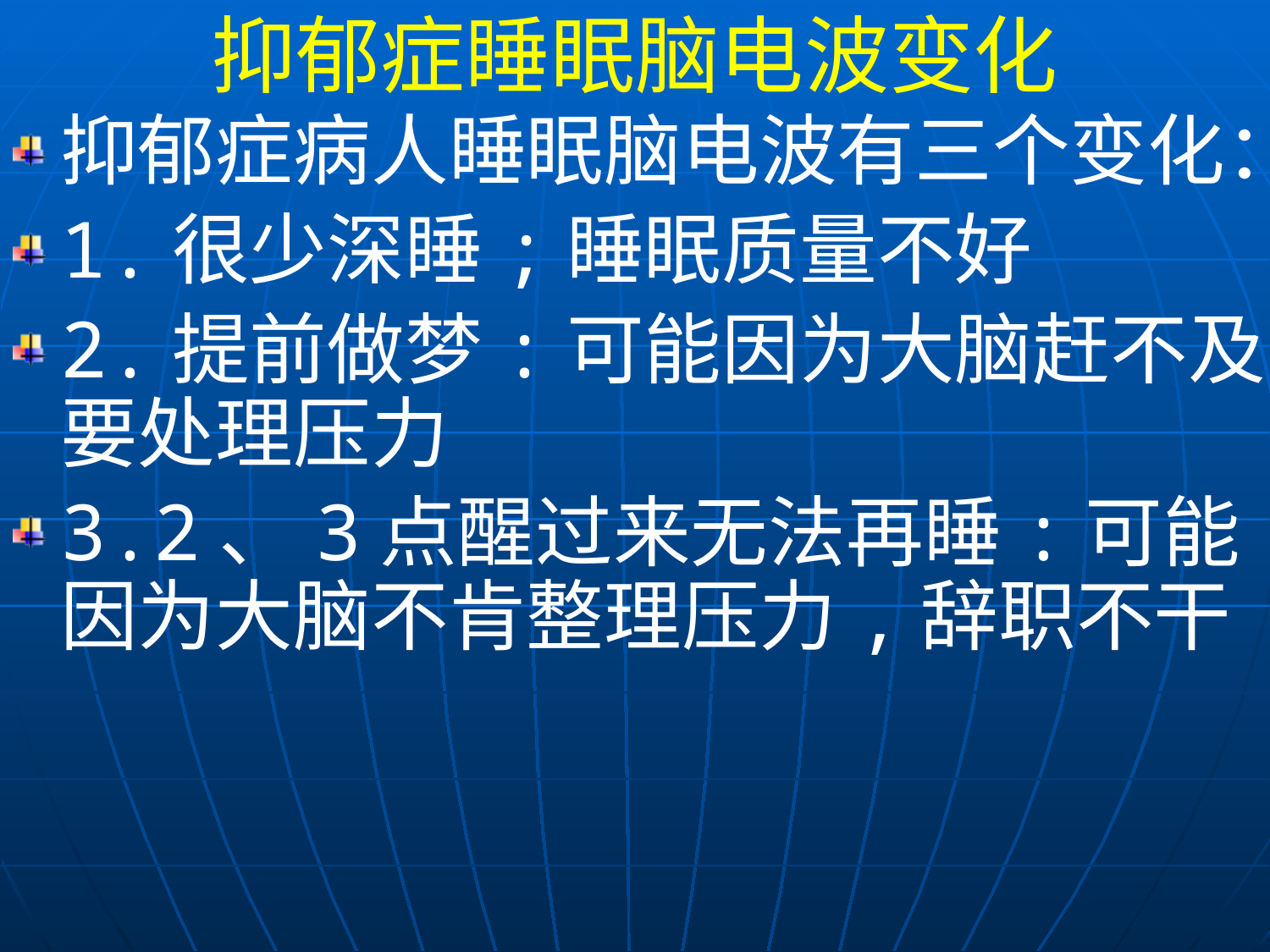

抑郁症睡眠脑电波变化
抑郁症病人睡眠脑电波有三个变化：
1.很少深睡;睡眠质量不好
2.提前做梦:可能因为大脑赶不及要处理压力
3.2、3点醒过来无法再睡:可能因为大脑不肯整理压力,辞职不干